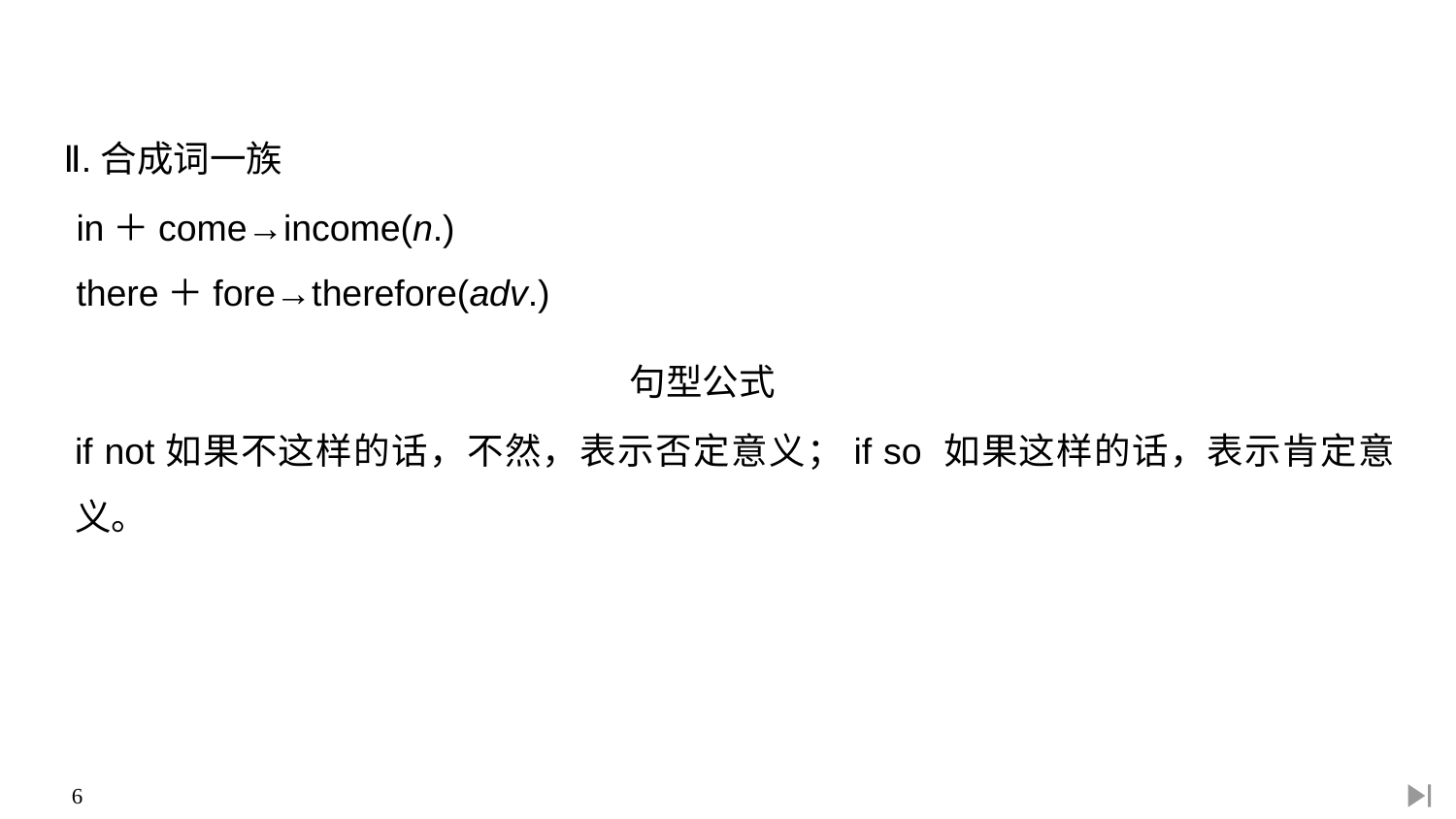

Ⅱ.合成词一族
in＋come→income(n.)
there＋fore→therefore(adv.)
句型公式
if not如果不这样的话，不然，表示否定意义；if so 如果这样的话，表示肯定意义。